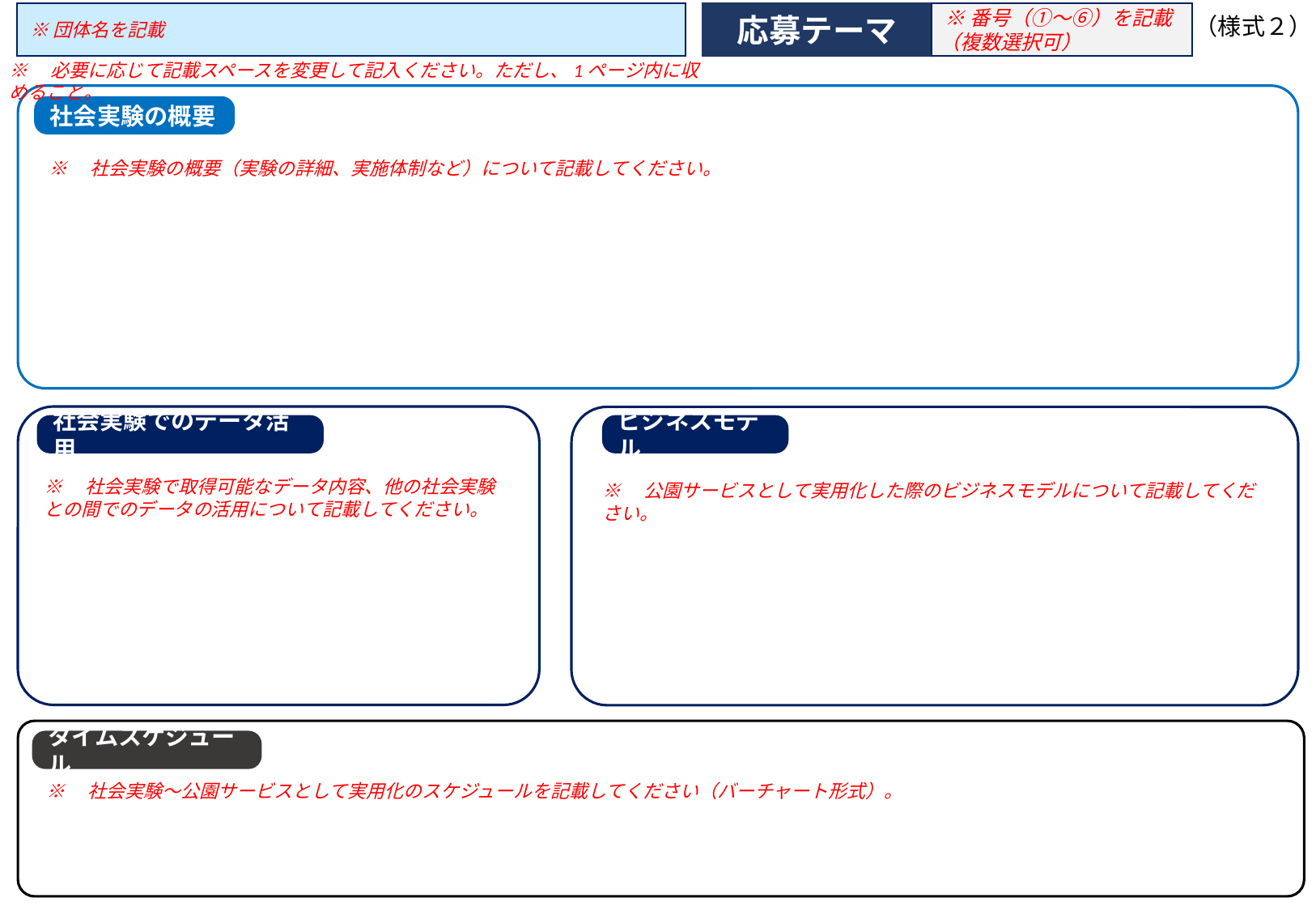

※団体名を記載
応募テーマ
 ※番号（①～⑥）を記載（複数選択可）
（様式２）
※　必要に応じて記載スペースを変更して記入ください。ただし、1ページ内に収めること。

社会実験の概要
※　社会実験の概要（実験の詳細、実施体制など）について記載してください。

社会実験でのデータ活用
ビジネスモデル
※　社会実験で取得可能なデータ内容、他の社会実験との間でのデータの活用について記載してください。
※　公園サービスとして実用化した際のビジネスモデルについて記載してください。

タイムスケジュール
※　社会実験～公園サービスとして実用化のスケジュールを記載してください（バーチャート形式）。